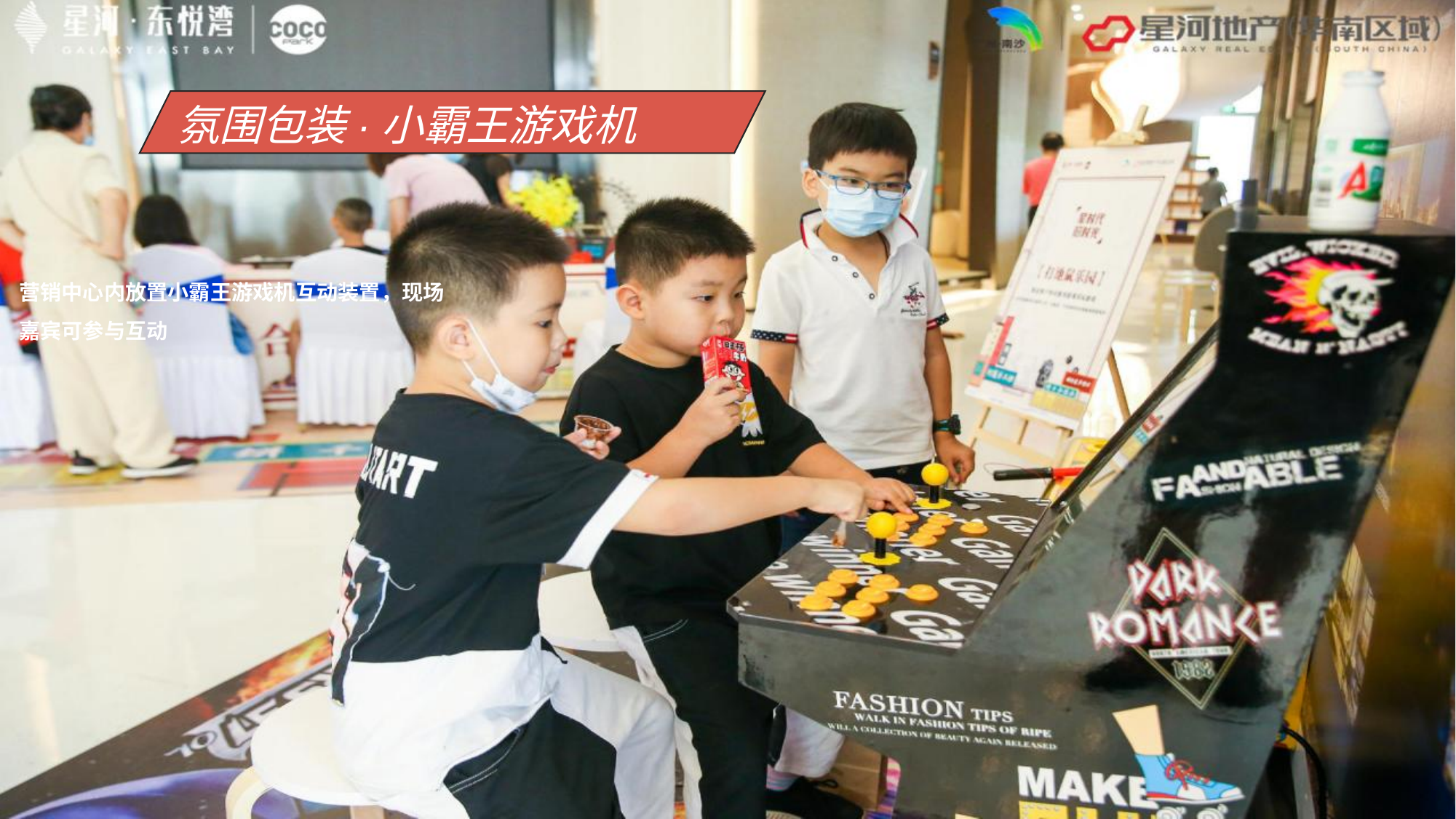

氛围包装·小霸王游戏机
营销中心内放置小霸王游戏机互动装置，现场嘉宾可参与互动